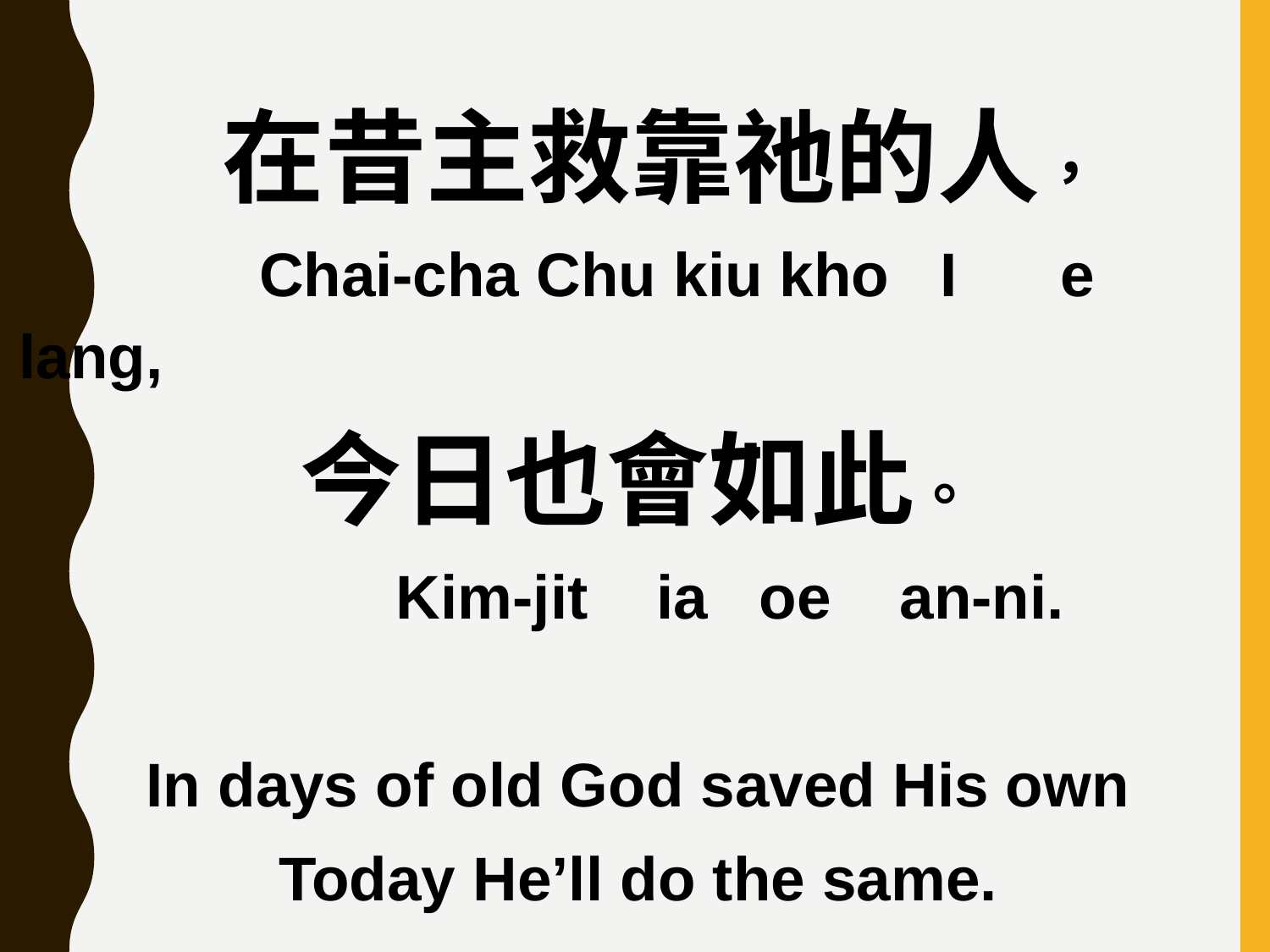

在昔主救靠祂的人，
              Chai-cha Chu kiu kho   I      e   lang,
今日也會如此。
                      Kim-jit    ia   oe    an-ni.

In days of old God saved His own
Today He’ll do the same.